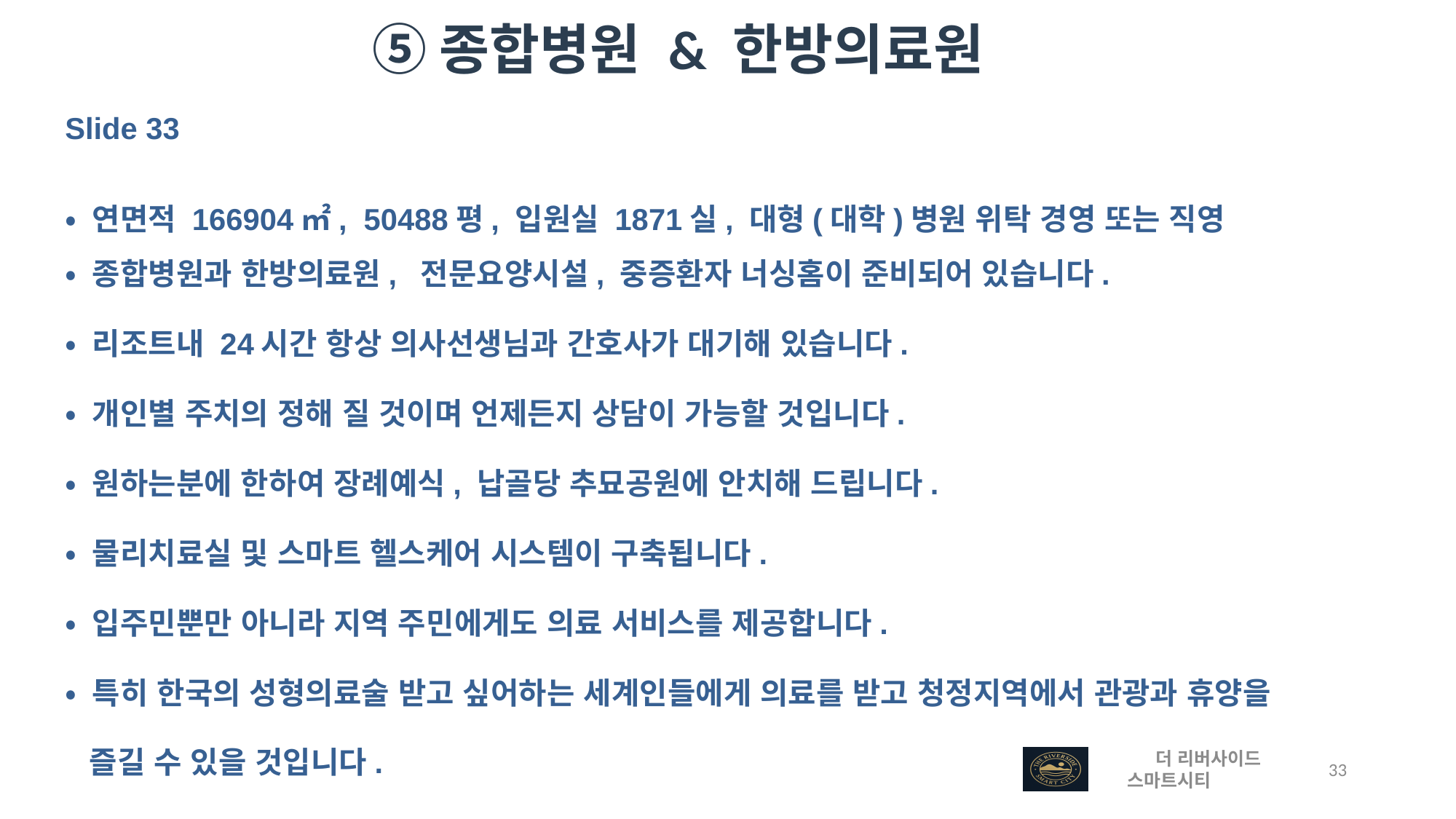

⑤종합병원 & 한방의료원
Slide 33
• 연면적 166904㎡,  50488평, 입원실 1871실, 대형(대학)병원 위탁 경영 또는 직영
• 종합병원과 한방의료원,  전문요양시설, 중증환자 너싱홈이 준비되어 있습니다.
• 리조트내 24시간 항상 의사선생님과 간호사가 대기해 있습니다.
• 개인별 주치의 정해 질 것이며 언제든지 상담이 가능할 것입니다.
• 원하는분에 한하여 장례예식, 납골당 추묘공원에 안치해 드립니다.
• 물리치료실 및 스마트 헬스케어 시스템이 구축됩니다.
• 입주민뿐만 아니라 지역 주민에게도 의료 서비스를 제공합니다.
• 특히 한국의 성형의료술 받고 싶어하는 세계인들에게 의료를 받고 청정지역에서 관광과 휴양을
  즐길 수 있을 것입니다.
             더 리버사이드 스마트시티
  33